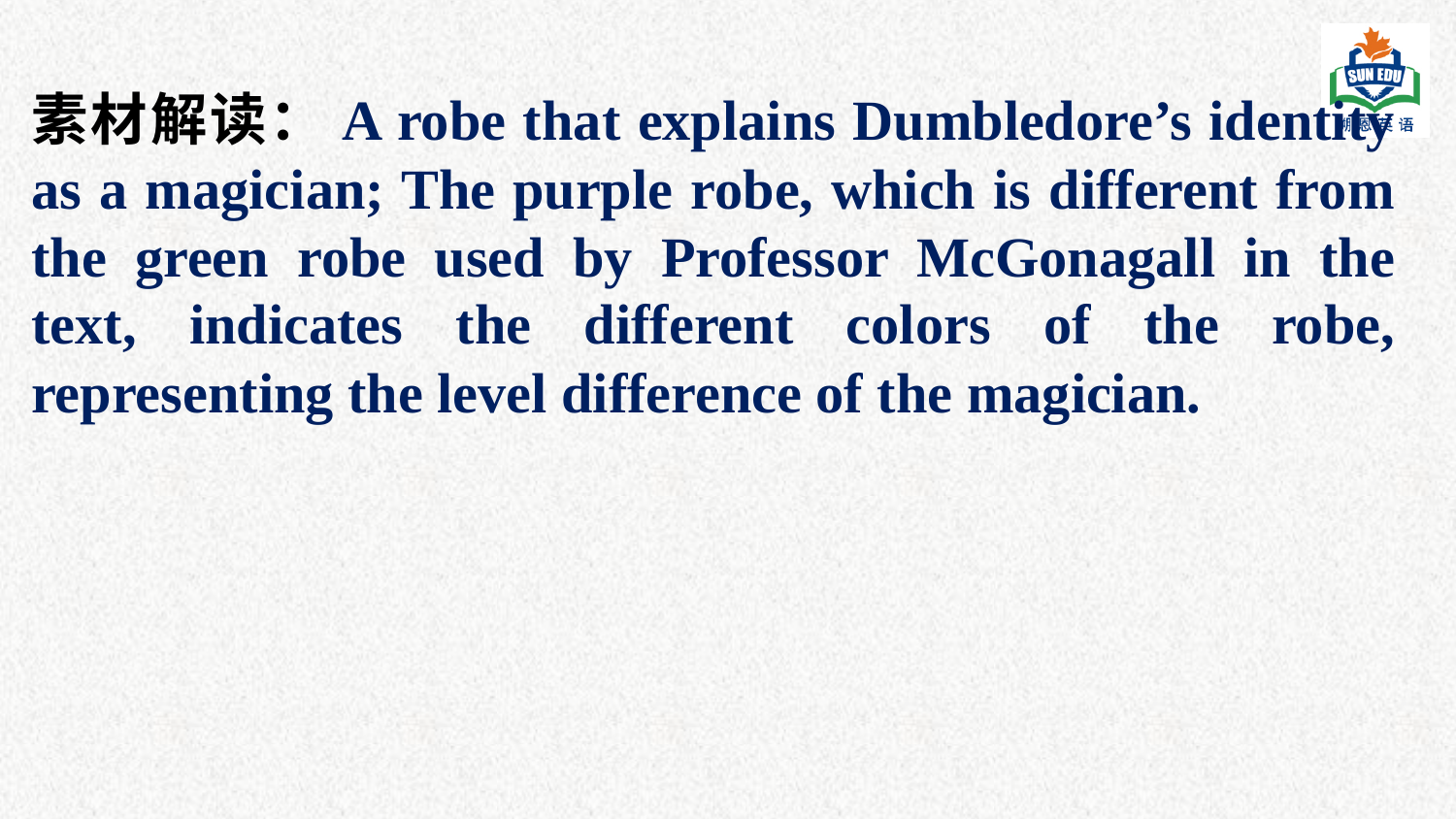

素材解读：A robe that explains Dumbledore’s identity as a magician; The purple robe, which is different from the green robe used by Professor McGonagall in the text, indicates the different colors of the robe, representing the level difference of the magician.